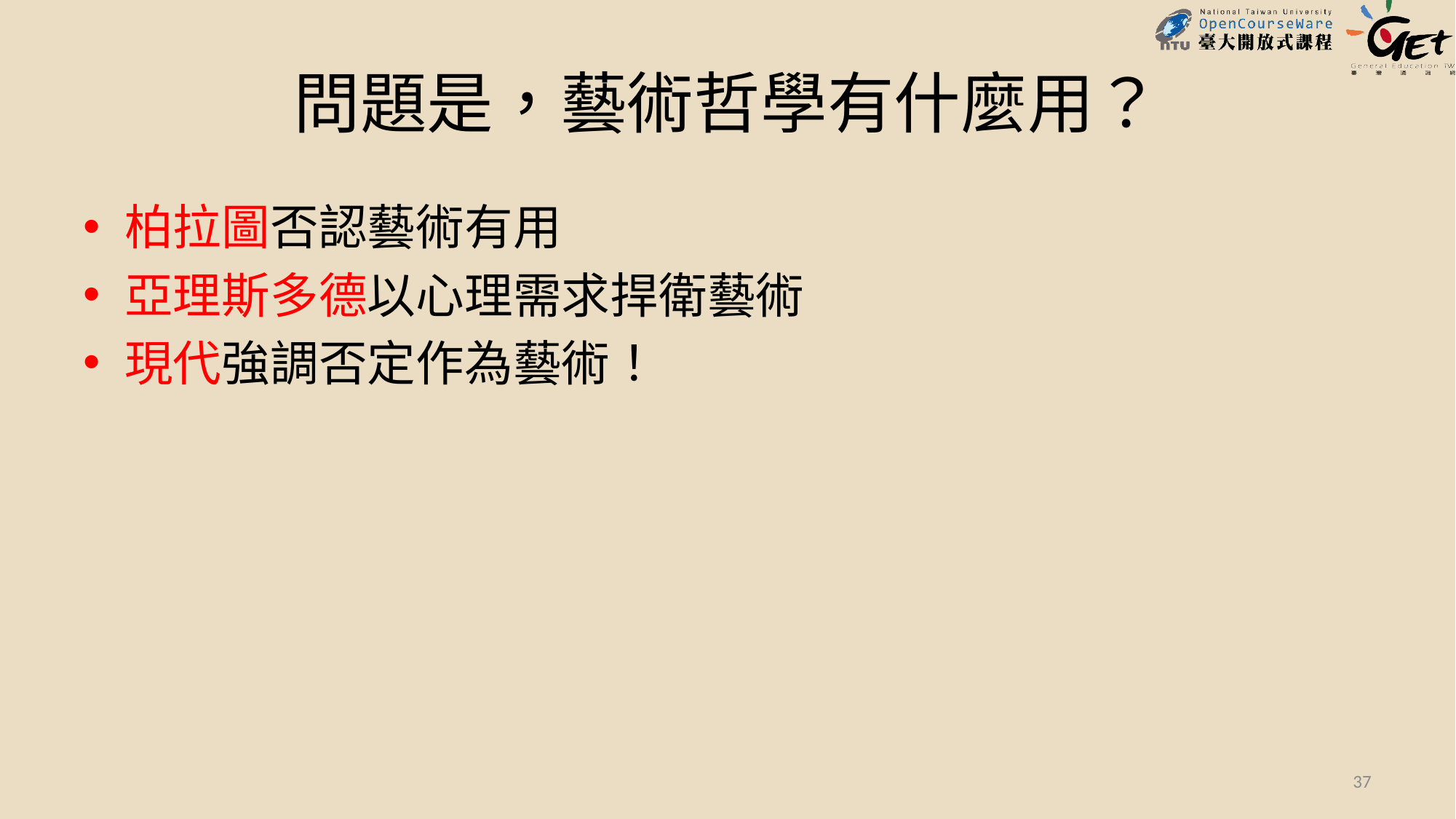

# 問題是，藝術哲學有什麼用？
柏拉圖否認藝術有用
亞理斯多德以心理需求捍衛藝術
現代強調否定作為藝術！

37